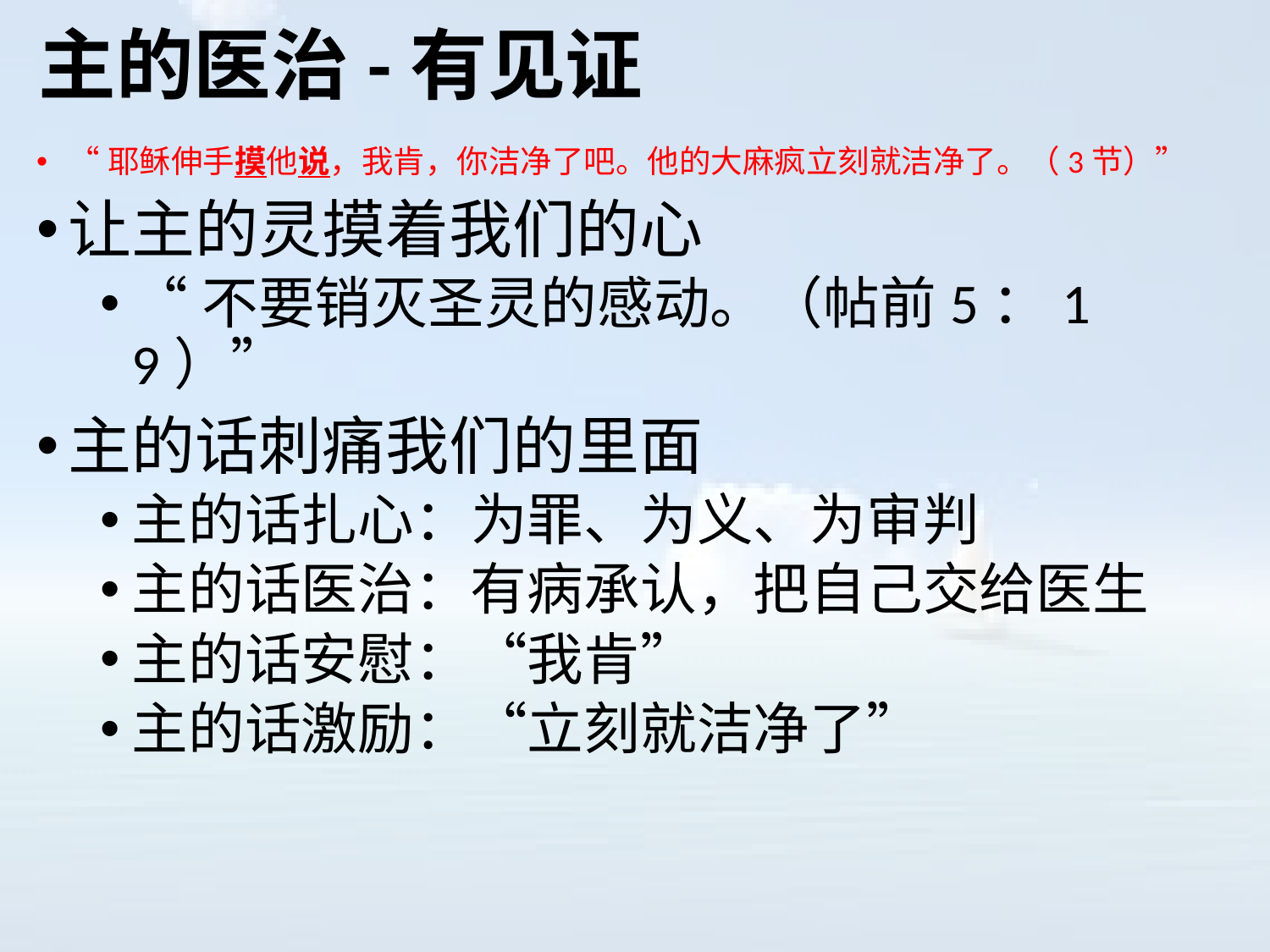

# 主的医治-有见证
“耶稣伸手摸他说，我肯，你洁净了吧。他的大麻疯立刻就洁净了。（3节）”
让主的灵摸着我们的心
“不要销灭圣灵的感动。（帖前5：19）”
主的话刺痛我们的里面
主的话扎心：为罪、为义、为审判
主的话医治：有病承认，把自己交给医生
主的话安慰：“我肯”
主的话激励：“立刻就洁净了”